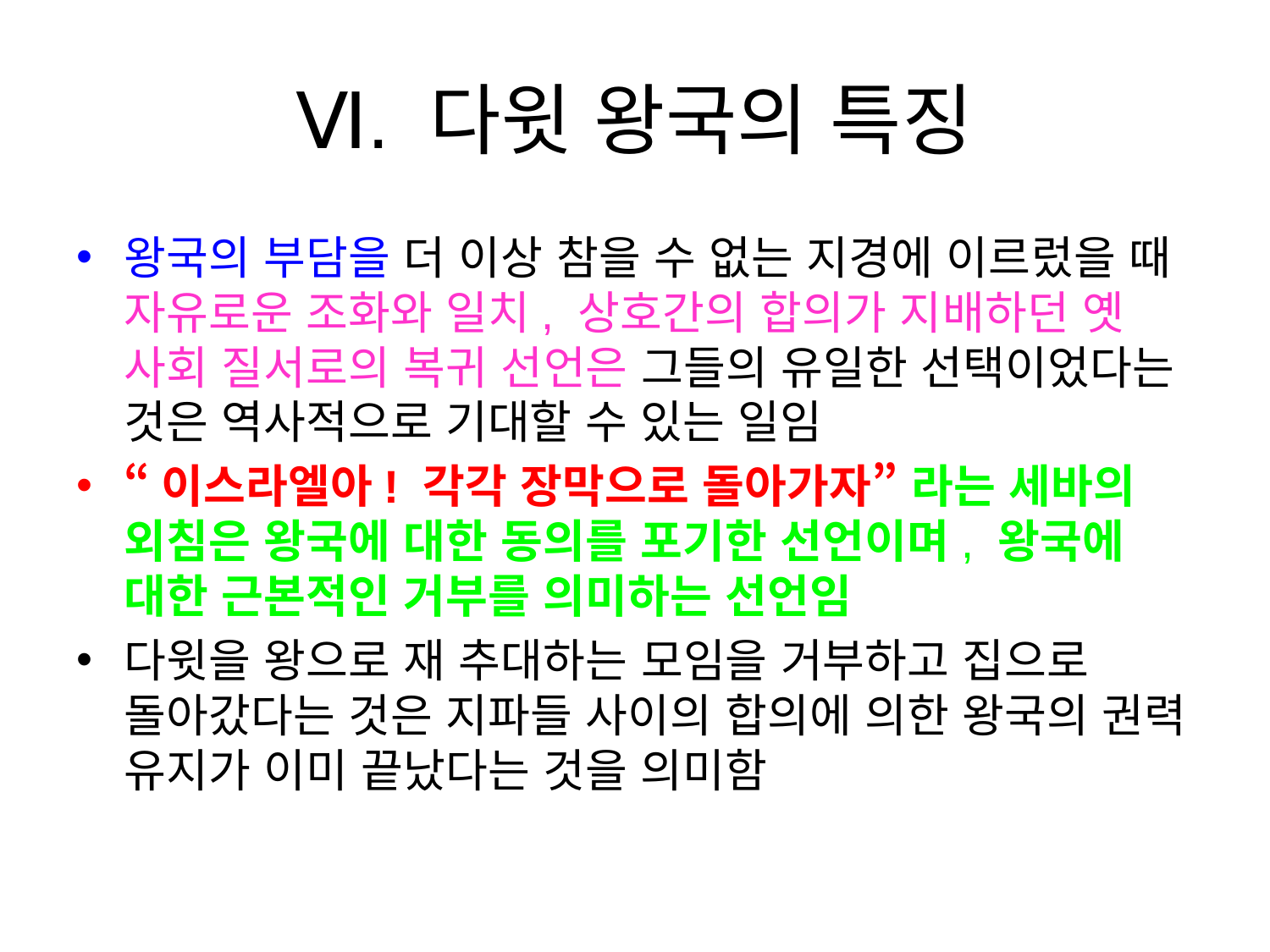

# Ⅵ. 다윗 왕국의 특징
왕국의 부담을 더 이상 참을 수 없는 지경에 이르렀을 때 자유로운 조화와 일치, 상호간의 합의가 지배하던 옛 사회 질서로의 복귀 선언은 그들의 유일한 선택이었다는 것은 역사적으로 기대할 수 있는 일임
“이스라엘아! 각각 장막으로 돌아가자” 라는 세바의 외침은 왕국에 대한 동의를 포기한 선언이며, 왕국에 대한 근본적인 거부를 의미하는 선언임
다윗을 왕으로 재 추대하는 모임을 거부하고 집으로 돌아갔다는 것은 지파들 사이의 합의에 의한 왕국의 권력 유지가 이미 끝났다는 것을 의미함